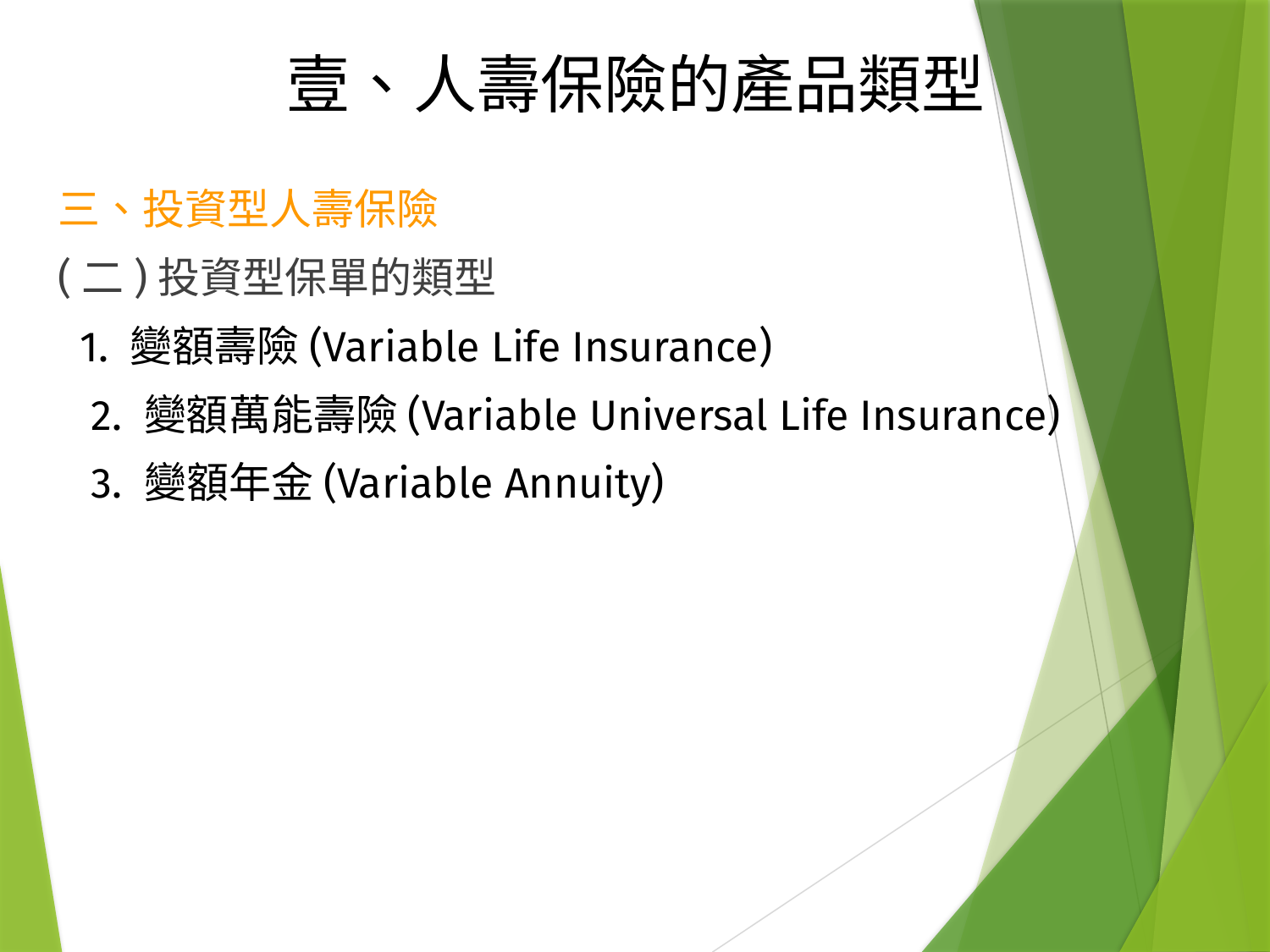

壹、人壽保險的產品類型
三、投資型人壽保險
(二)投資型保單的類型
  1. 變額壽險(Variable Life Insurance)
   2. 變額萬能壽險(Variable Universal Life Insurance)
   3. 變額年金(Variable Annuity)